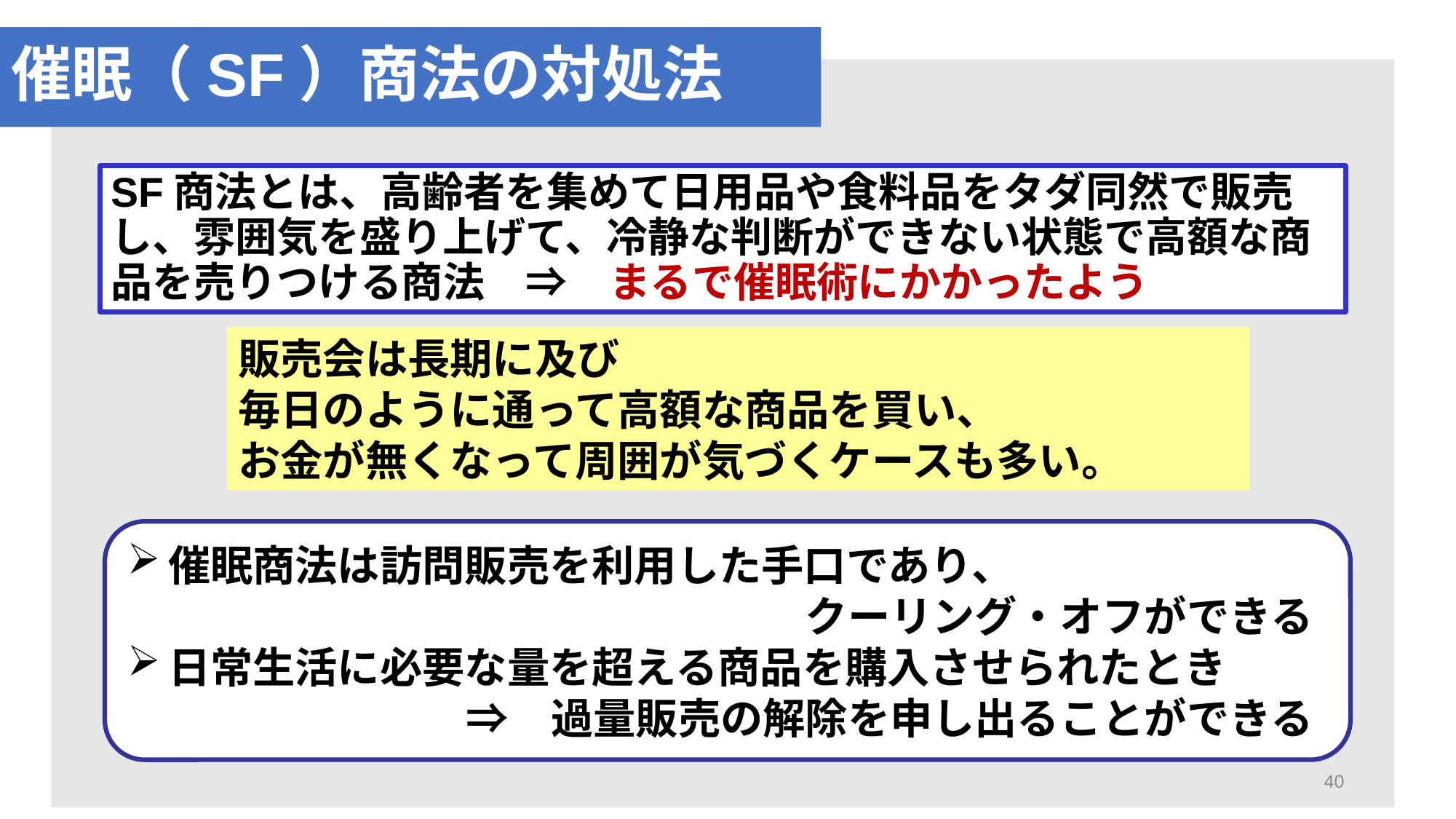

# 催眠（SF）商法の対処法

SF商法とは、高齢者を集めて日用品や食料品をタダ同然で販売し、雰囲気を盛り上げて、冷静な判断ができない状態で高額な商品を売りつける商法　⇒　まるで催眠術にかかったよう
販売会は長期に及び
毎日のように通って高額な商品を買い、
お金が無くなって周囲が気づくケースも多い。
催眠商法は訪問販売を利用した手口であり、
　　　　　　　　　　　　　　　　クーリング・オフができる
日常生活に必要な量を超える商品を購入させられたとき
　　　　　　　　⇒　過量販売の解除を申し出ることができる
40